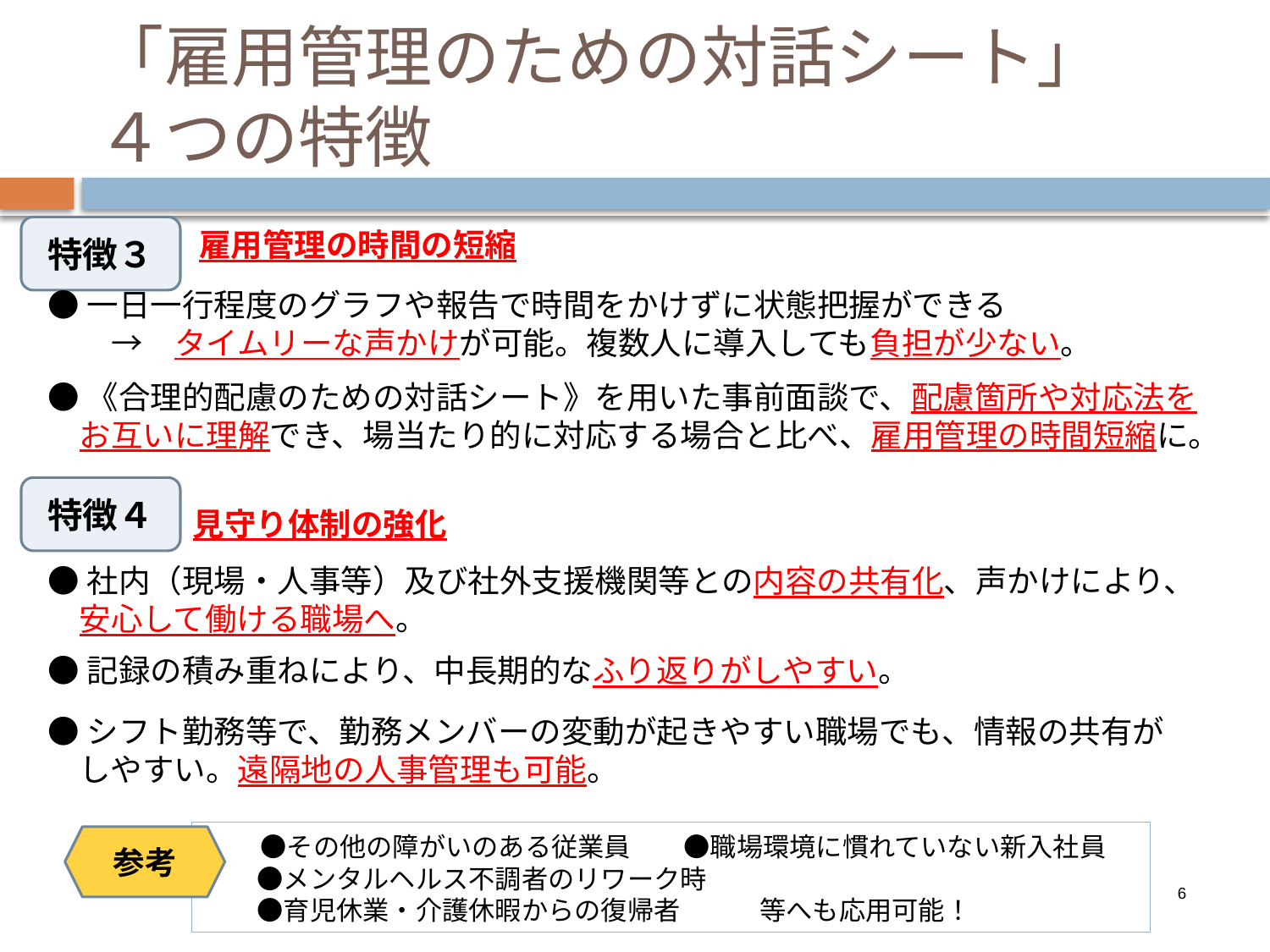

# 「雇用管理のための対話シート」　４つの特徴
特徴３
雇用管理の時間の短縮
●一日一行程度のグラフや報告で時間をかけずに状態把握ができる
　　→　タイムリーな声かけが可能。複数人に導入しても負担が少ない。
●《合理的配慮のための対話シート》を用いた事前面談で、配慮箇所や対応法を
　お互いに理解でき、場当たり的に対応する場合と比べ、雇用管理の時間短縮に。
特徴４
見守り体制の強化
●社内（現場・人事等）及び社外支援機関等との内容の共有化、声かけにより、
　安心して働ける職場へ。
●記録の積み重ねにより、中長期的なふり返りがしやすい。
●シフト勤務等で、勤務メンバーの変動が起きやすい職場でも、情報の共有が
　しやすい。遠隔地の人事管理も可能。
　　●その他の障がいのある従業員　　●職場環境に慣れていない新入社員
　　●メンタルヘルス不調者のリワーク時
　　●育児休業・介護休暇からの復帰者　　　等へも応用可能！
参考
6